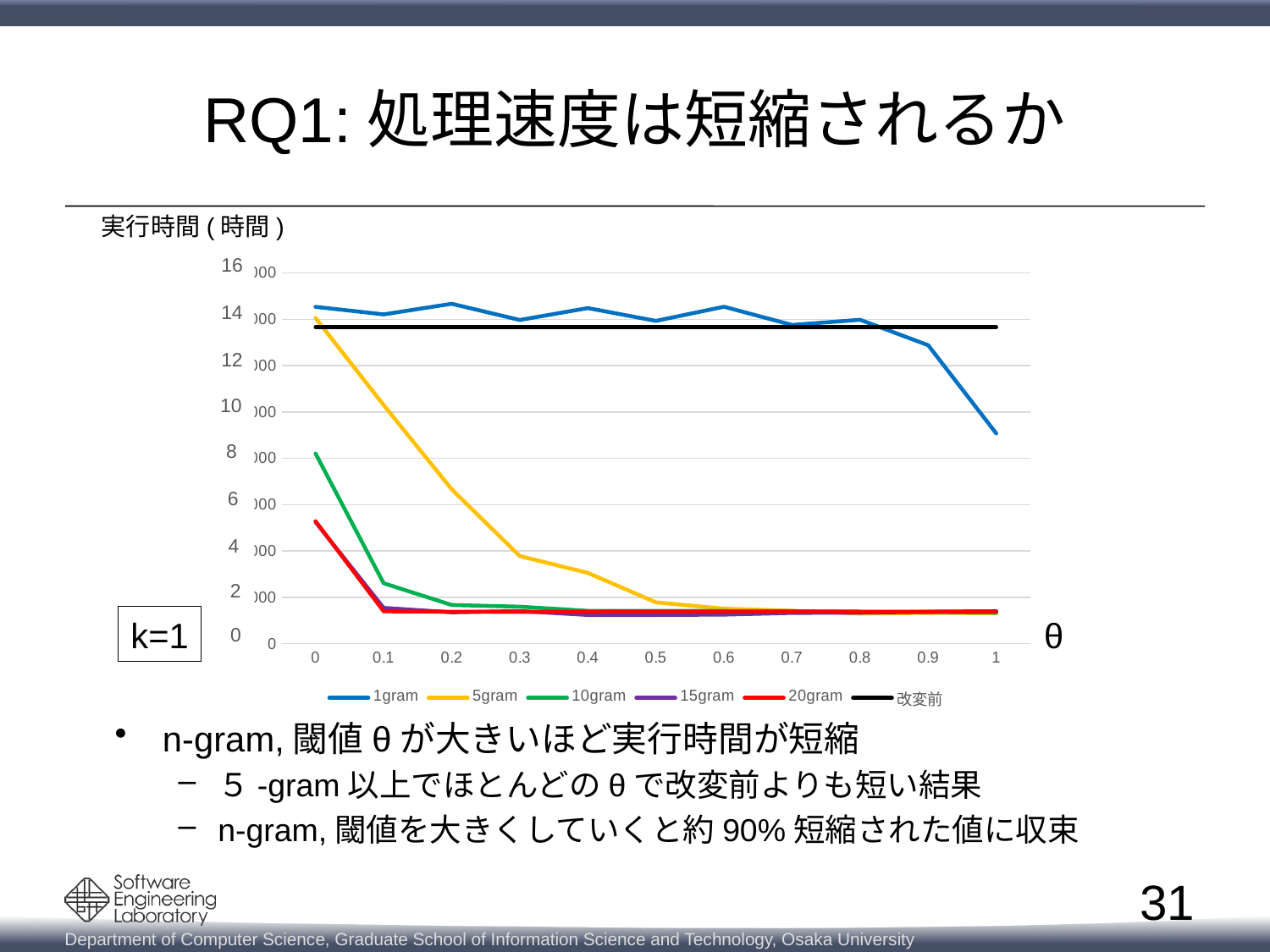

# RQ1:処理速度は短縮されるか
実行時間(時間)

n-gram,閾値θが大きいほど実行時間が短縮
５-gram以上でほとんどのθで改変前よりも短い結果
n-gram,閾値を大きくしていくと約90%短縮された値に収束
16

### Chart

| Category | 1gram | 5gram | 10gram | 15gram | 20gram | 改変前 |
|---|---|---|---|---|---|---|
| 0 | 52341852.0 | 50592881.0 | 29554353.0 | 18901509.0 | 19027394.0 | 49169358.0 |
| 0.1 | 51164662.0 | 37089874.0 | 9394226.0 | 5573061.0 | 5036492.0 | 49169358.0 |
| 0.2 | 52813064.0 | 23990233.0 | 6022792.0 | 4876277.0 | 4978103.0 | 49169358.0 |
| 0.3 | 50295979.0 | 13617260.0 | 5753047.0 | 5073521.0 | 4950526.0 | 49169358.0 |
| 0.4 | 52143975.0 | 11004509.0 | 5112762.0 | 4467936.0 | 4980877.0 | 49169358.0 |
| 0.5 | 50161908.0 | 6433645.0 | 5101511.0 | 4467936.0 | 5016821.0 | 49169358.0 |
| 0.6 | 52355062.0 | 5444332.0 | 5092314.0 | 4520675.0 | 5001845.0 | 49169358.0 |
| 0.7 | 49532190.0 | 5127563.0 | 5060041.0 | 4789045.0 | 5001208.0 | 49169358.0 |
| 0.8 | 50326937.0 | 4677726.0 | 4945142.0 | 4822373.0 | 4990672.0 | 49169358.0 |
| 0.9 | 46375738.0 | 4790798.0 | 4922606.0 | 4953565.0 | 4978478.0 | 49169358.0 |
| 1 | 32674490.0 | 4742803.0 | 4828204.0 | 5014835.0 | 5053707.0 | 49169358.0 |
14
12
10
8
6
4
2
k=1
θ
0
31